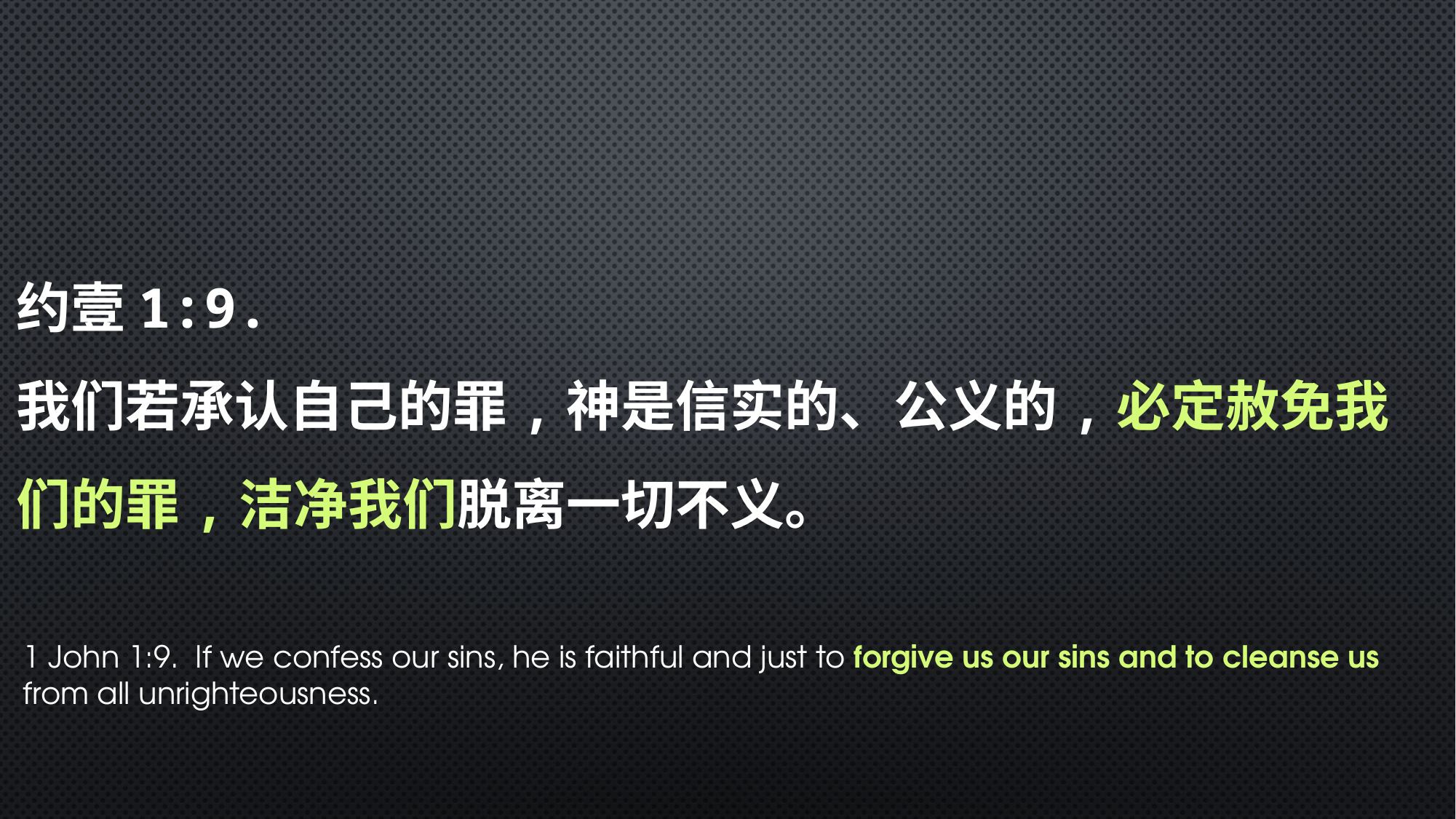

约壹1:9.
我们若承认自己的罪,神是信实的、公义的,必定赦免我们的罪,洁净我们脱离一切不义。

1 John 1:9.  If we confess our sins, he is faithful and just to forgive us our sins and to cleanse us from all unrighteousness.